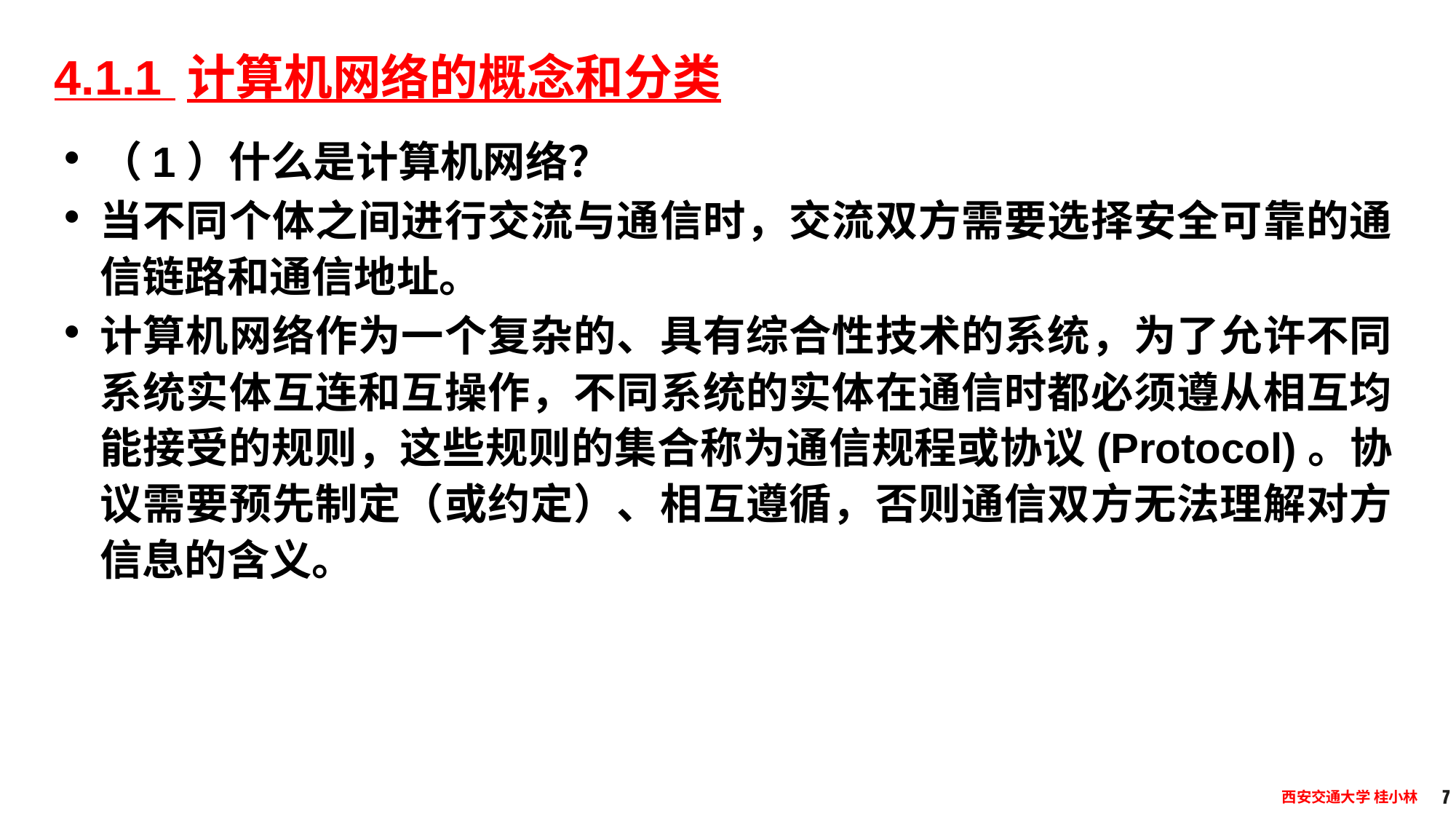

# 4.1.1 计算机网络的概念和分类
（1）什么是计算机网络？
当不同个体之间进行交流与通信时，交流双方需要选择安全可靠的通信链路和通信地址。
计算机网络作为一个复杂的、具有综合性技术的系统，为了允许不同系统实体互连和互操作，不同系统的实体在通信时都必须遵从相互均能接受的规则，这些规则的集合称为通信规程或协议(Protocol)。协议需要预先制定（或约定）、相互遵循，否则通信双方无法理解对方信息的含义。